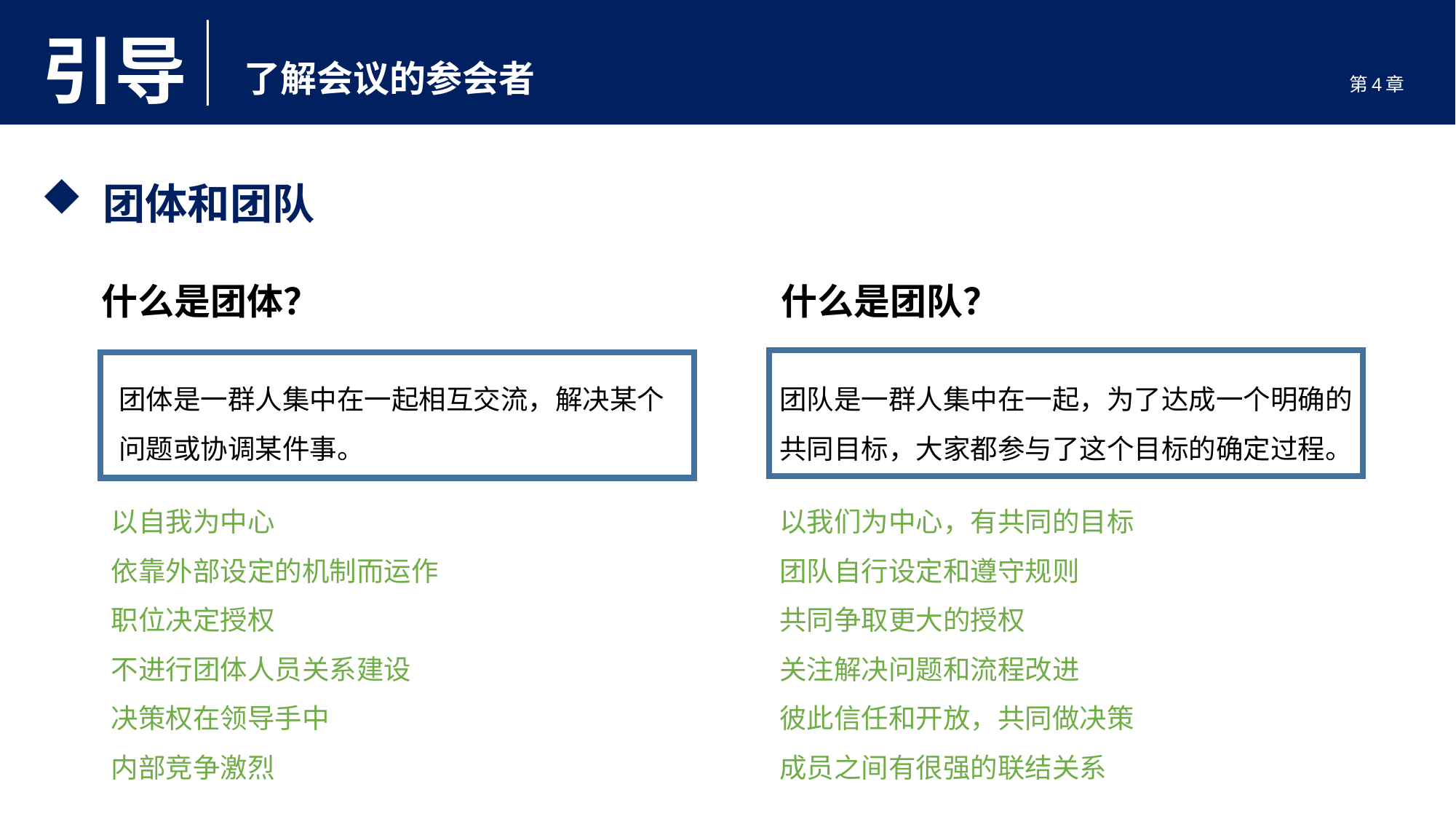

引导

了解会议的参会者
第4章
 团体和团队
什么是团体？
什么是团队？

团体是一群人集中在一起相互交流，解决某个
问题或协调某件事。
团队是一群人集中在一起，为了达成一个明确的
共同目标，大家都参与了这个目标的确定过程。
以自我为中心
依靠外部设定的机制而运作
职位决定授权
不进行团体人员关系建设
决策权在领导手中
内部竞争激烈
以我们为中心，有共同的目标
团队自行设定和遵守规则
共同争取更大的授权
关注解决问题和流程改进
彼此信任和开放，共同做决策
成员之间有很强的联结关系